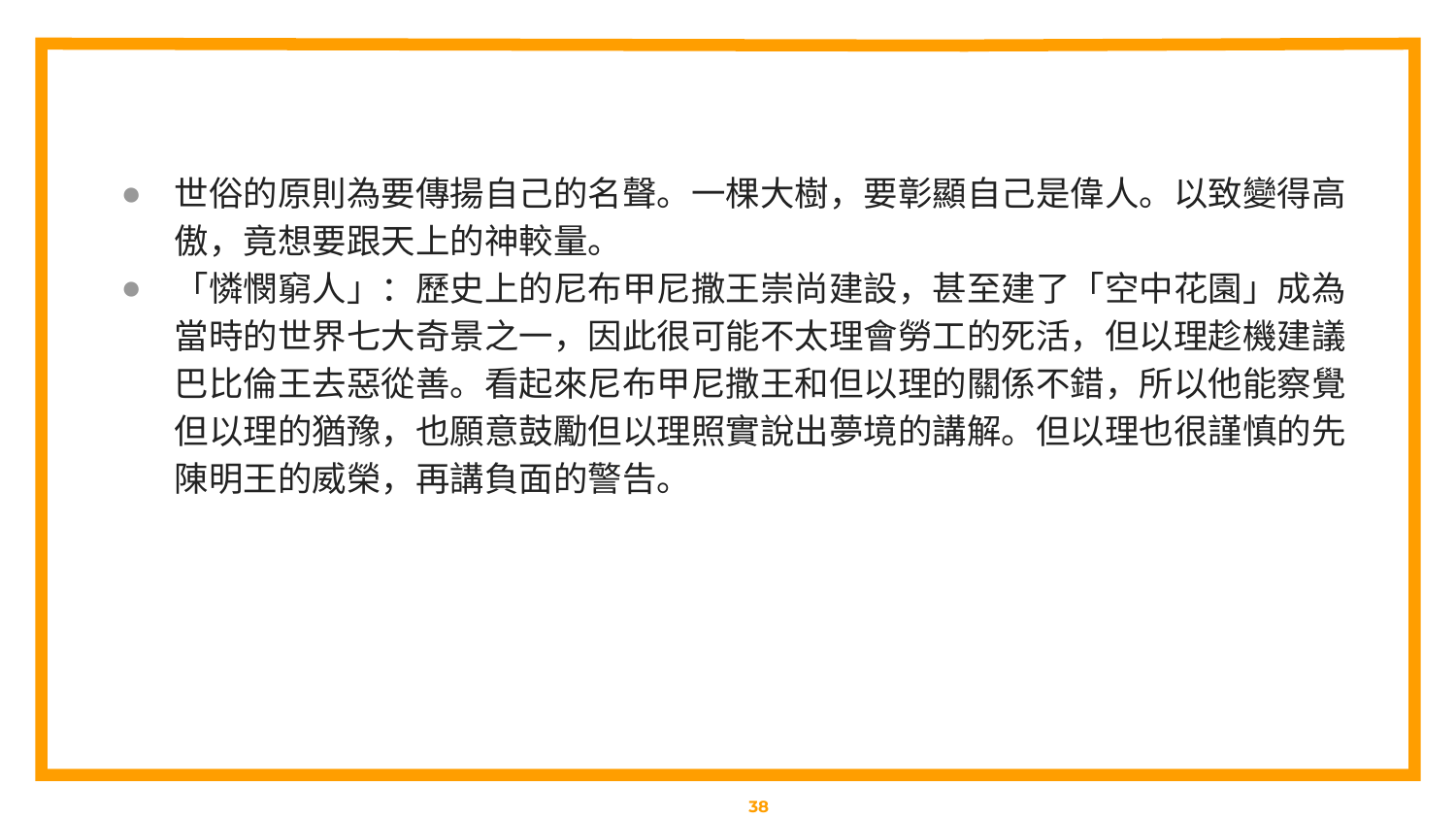

世俗的原則為要傳揚自己的名聲。一棵大樹，要彰顯自己是偉人。以致變得高傲，竟想要跟天上的神較量。
「憐憫窮人」：歷史上的尼布甲尼撒王崇尚建設，甚至建了「空中花園」成為當時的世界七大奇景之一，因此很可能不太理會勞工的死活，但以理趁機建議巴比倫王去惡從善。看起來尼布甲尼撒王和但以理的關係不錯，所以他能察覺但以理的猶豫，也願意鼓勵但以理照實說出夢境的講解。但以理也很謹慎的先陳明王的威榮，再講負面的警告。
38